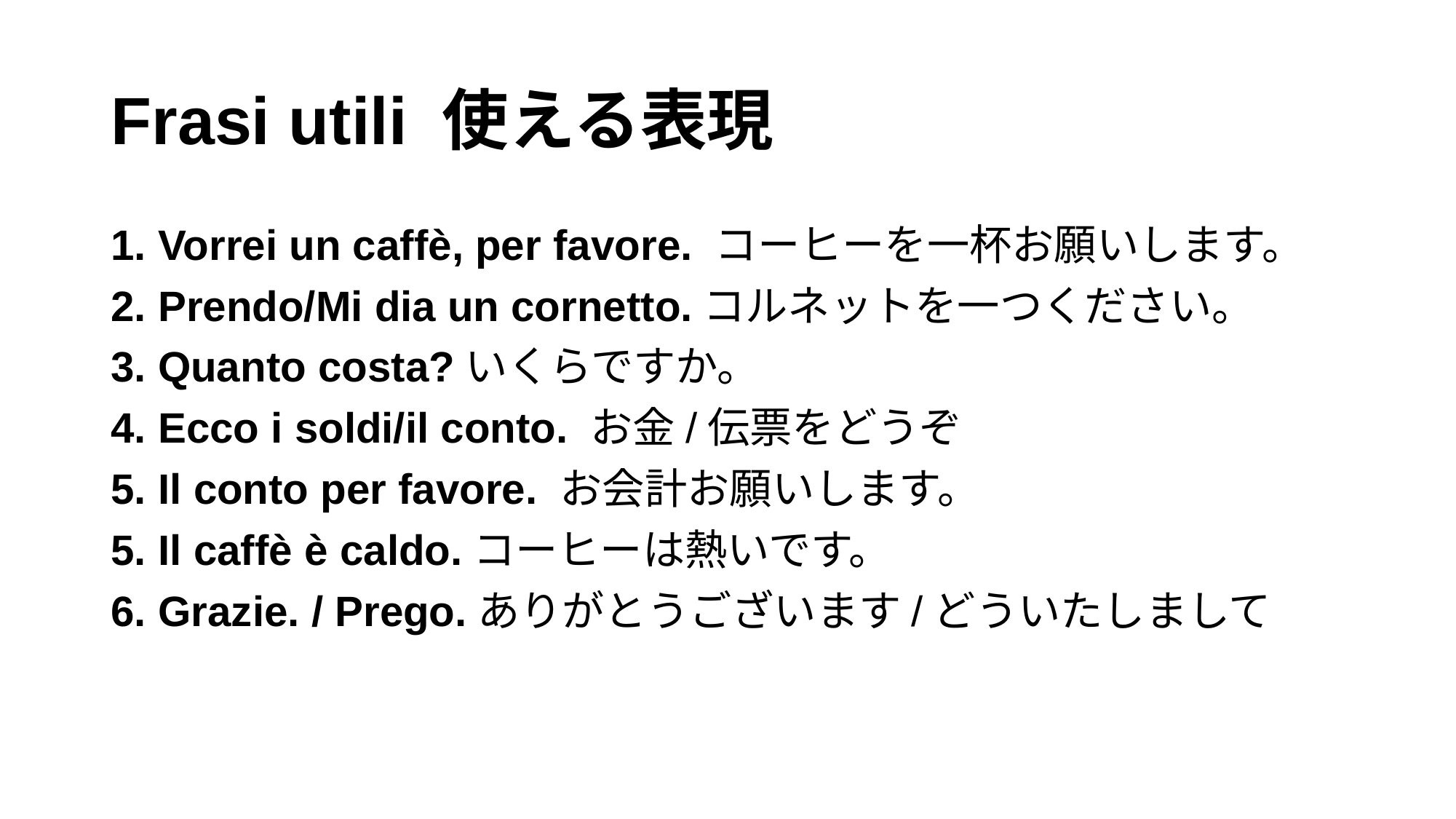

# Frasi utili 使える表現
1. Vorrei un caffè, per favore. コーヒーを一杯お願いします。
2. Prendo/Mi dia un cornetto.コルネットを一つください。
3. Quanto costa?いくらですか。
4. Ecco i soldi/il conto. お金/伝票をどうぞ
5. Il conto per favore. お会計お願いします。
5. Il caffè è caldo.コーヒーは熱いです。
6. Grazie. / Prego.ありがとうございます/どういたしまして